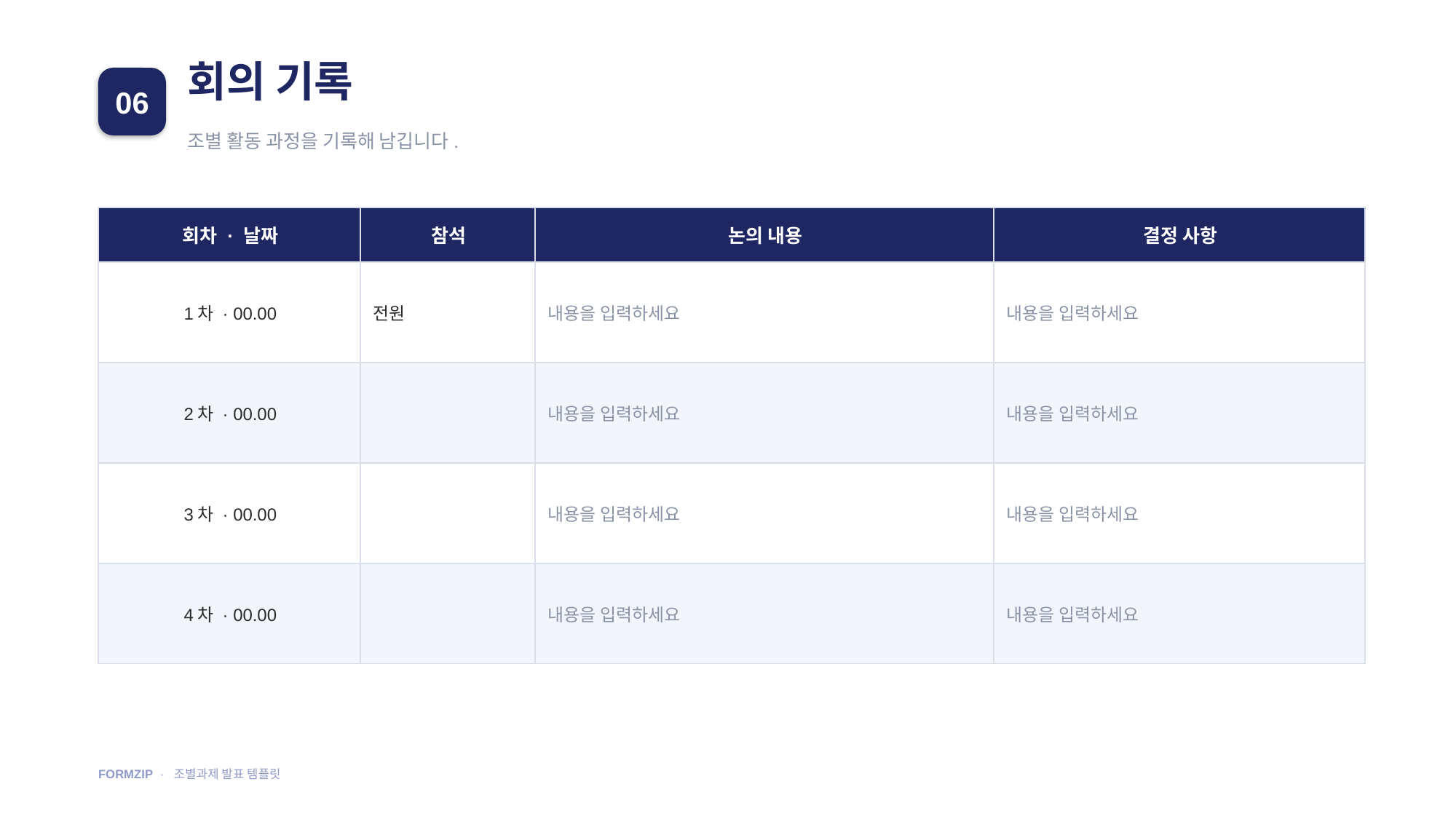

회의 기록
06
조별 활동 과정을 기록해 남깁니다.
| 회차 · 날짜 | 참석 | 논의 내용 | 결정 사항 |
| --- | --- | --- | --- |
| 1차 · 00.00 | 전원 | 내용을 입력하세요 | 내용을 입력하세요 |
| 2차 · 00.00 |  | 내용을 입력하세요 | 내용을 입력하세요 |
| 3차 · 00.00 |  | 내용을 입력하세요 | 내용을 입력하세요 |
| 4차 · 00.00 |  | 내용을 입력하세요 | 내용을 입력하세요 |
FORMZIP  ·  조별과제 발표 템플릿